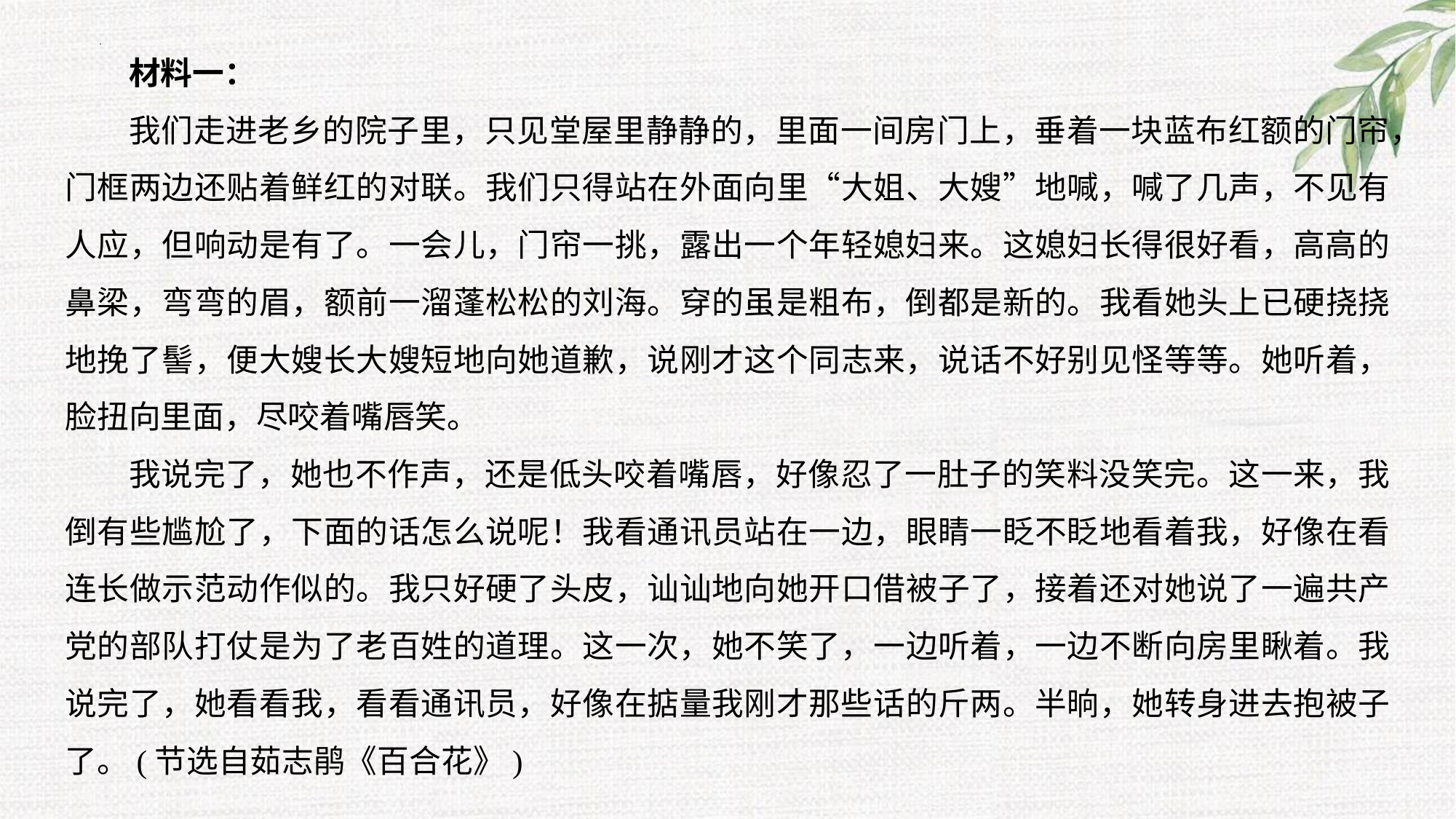

材料一：
我们走进老乡的院子里，只见堂屋里静静的，里面一间房门上，垂着一块蓝布红额的门帘，门框两边还贴着鲜红的对联。我们只得站在外面向里“大姐、大嫂”地喊，喊了几声，不见有人应，但响动是有了。一会儿，门帘一挑，露出一个年轻媳妇来。这媳妇长得很好看，高高的鼻梁，弯弯的眉，额前一溜蓬松松的刘海。穿的虽是粗布，倒都是新的。我看她头上已硬挠挠地挽了髻，便大嫂长大嫂短地向她道歉，说刚才这个同志来，说话不好别见怪等等。她听着，脸扭向里面，尽咬着嘴唇笑。
我说完了，她也不作声，还是低头咬着嘴唇，好像忍了一肚子的笑料没笑完。这一来，我倒有些尴尬了，下面的话怎么说呢！我看通讯员站在一边，眼睛一眨不眨地看着我，好像在看连长做示范动作似的。我只好硬了头皮，讪讪地向她开口借被子了，接着还对她说了一遍共产党的部队打仗是为了老百姓的道理。这一次，她不笑了，一边听着，一边不断向房里瞅着。我说完了，她看看我，看看通讯员，好像在掂量我刚才那些话的斤两。半晌，她转身进去抱被子了。(节选自茹志鹃《百合花》)